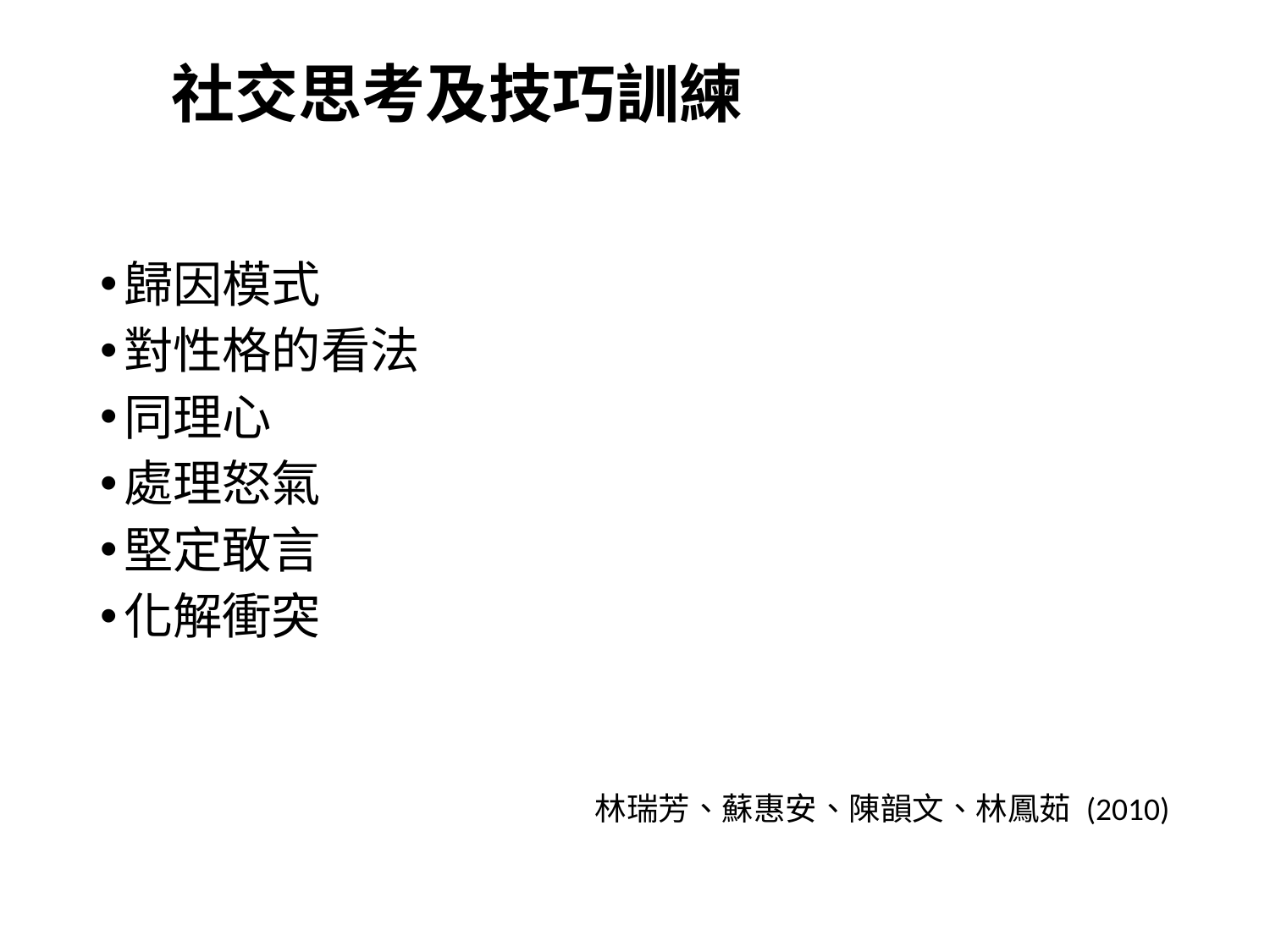

# 社交思考及技巧訓練
歸因模式
對性格的看法
同理心
處理怒氣
堅定敢言
化解衝突

林瑞芳、蘇惠安、陳韻文、林鳳茹 (2010)